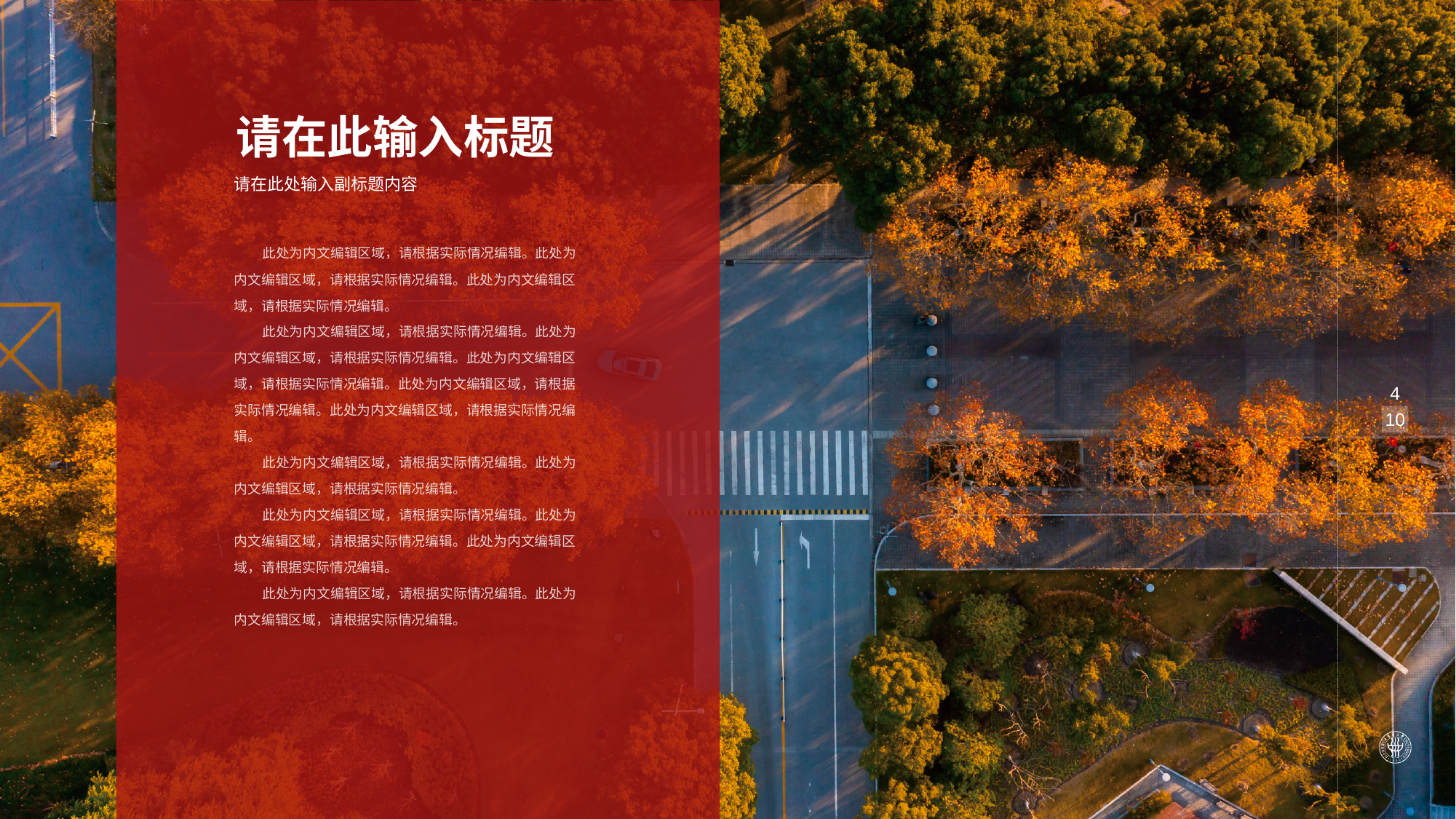

请在此输入标题
请在此处输入副标题内容
此处为内文编辑区域，请根据实际情况编辑。此处为内文编辑区域，请根据实际情况编辑。此处为内文编辑区域，请根据实际情况编辑。
此处为内文编辑区域，请根据实际情况编辑。此处为内文编辑区域，请根据实际情况编辑。此处为内文编辑区域，请根据实际情况编辑。此处为内文编辑区域，请根据实际情况编辑。此处为内文编辑区域，请根据实际情况编辑。
此处为内文编辑区域，请根据实际情况编辑。此处为内文编辑区域，请根据实际情况编辑。
此处为内文编辑区域，请根据实际情况编辑。此处为内文编辑区域，请根据实际情况编辑。此处为内文编辑区域，请根据实际情况编辑。
此处为内文编辑区域，请根据实际情况编辑。此处为内文编辑区域，请根据实际情况编辑。